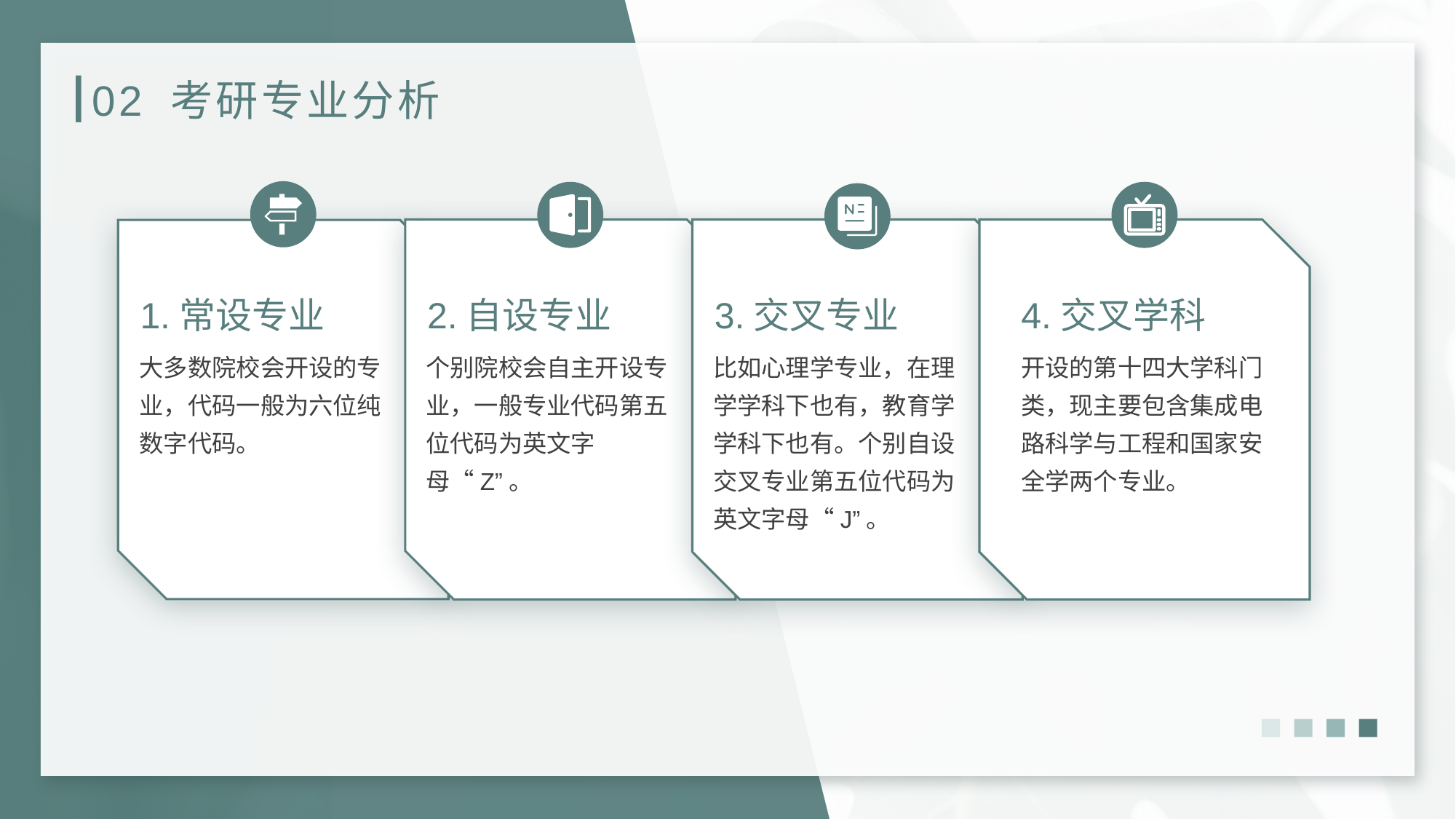

# 02 考研专业分析

1.常设专业
2.自设专业
3.交叉专业
4.交叉学科
大多数院校会开设的专业，代码一般为六位纯数字代码。
个别院校会自主开设专业，一般专业代码第五位代码为英文字母“Z”。
比如心理学专业，在理学学科下也有，教育学学科下也有。个别自设交叉专业第五位代码为英文字母“J”。
开设的第十四大学科门类，现主要包含集成电路科学与工程和国家安全学两个专业。